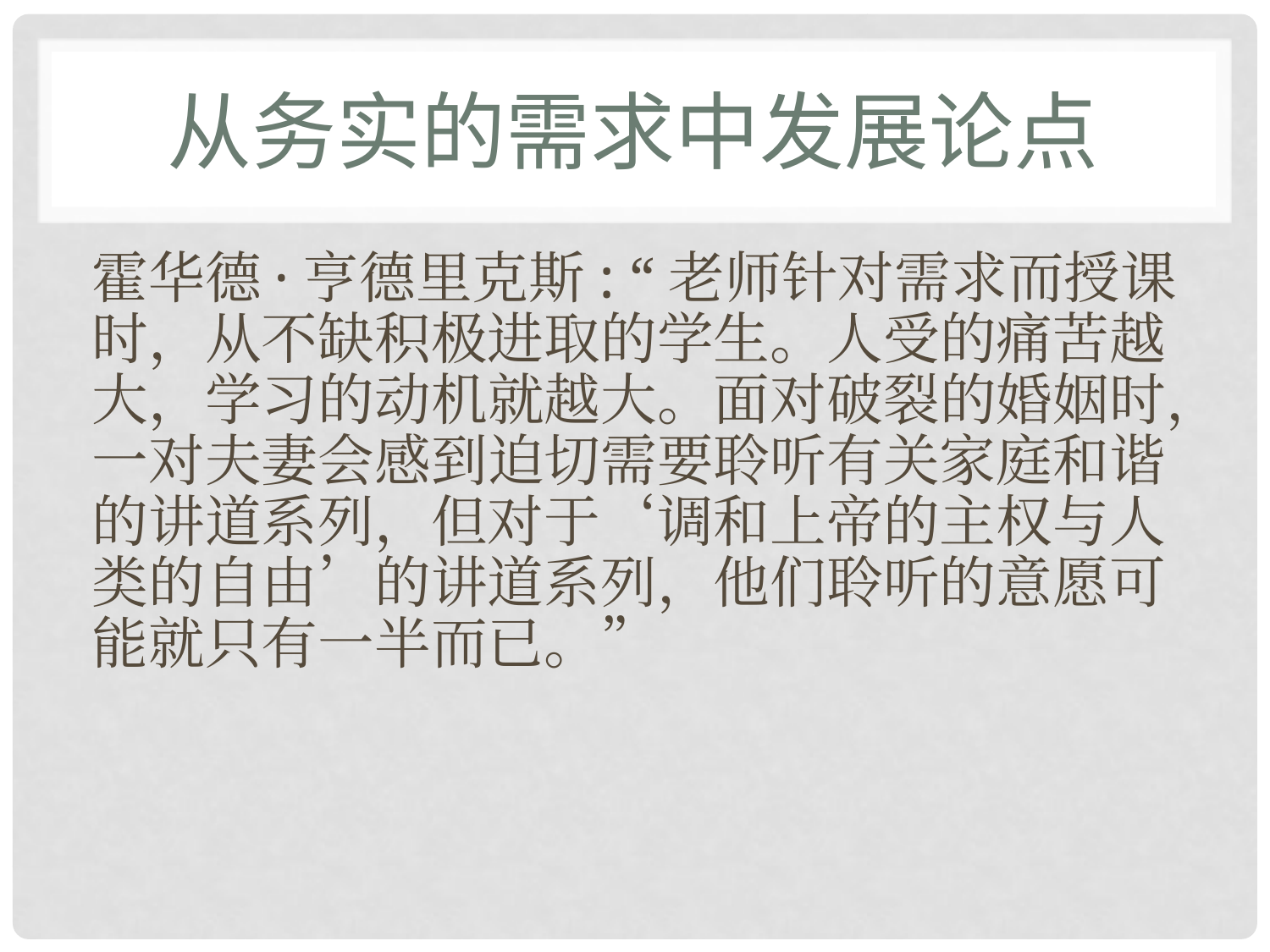

# 从务实的需求中发展论点
霍华德·亨德里克斯: “老师针对需求而授课时，从不缺积极进取的学生。人受的痛苦越大，学习的动机就越大。面对破裂的婚姻时，一对夫妻会感到迫切需要聆听有关家庭和谐的讲道系列，但对于‘调和上帝的主权与人类的自由’的讲道系列，他们聆听的意愿可能就只有一半而已。”